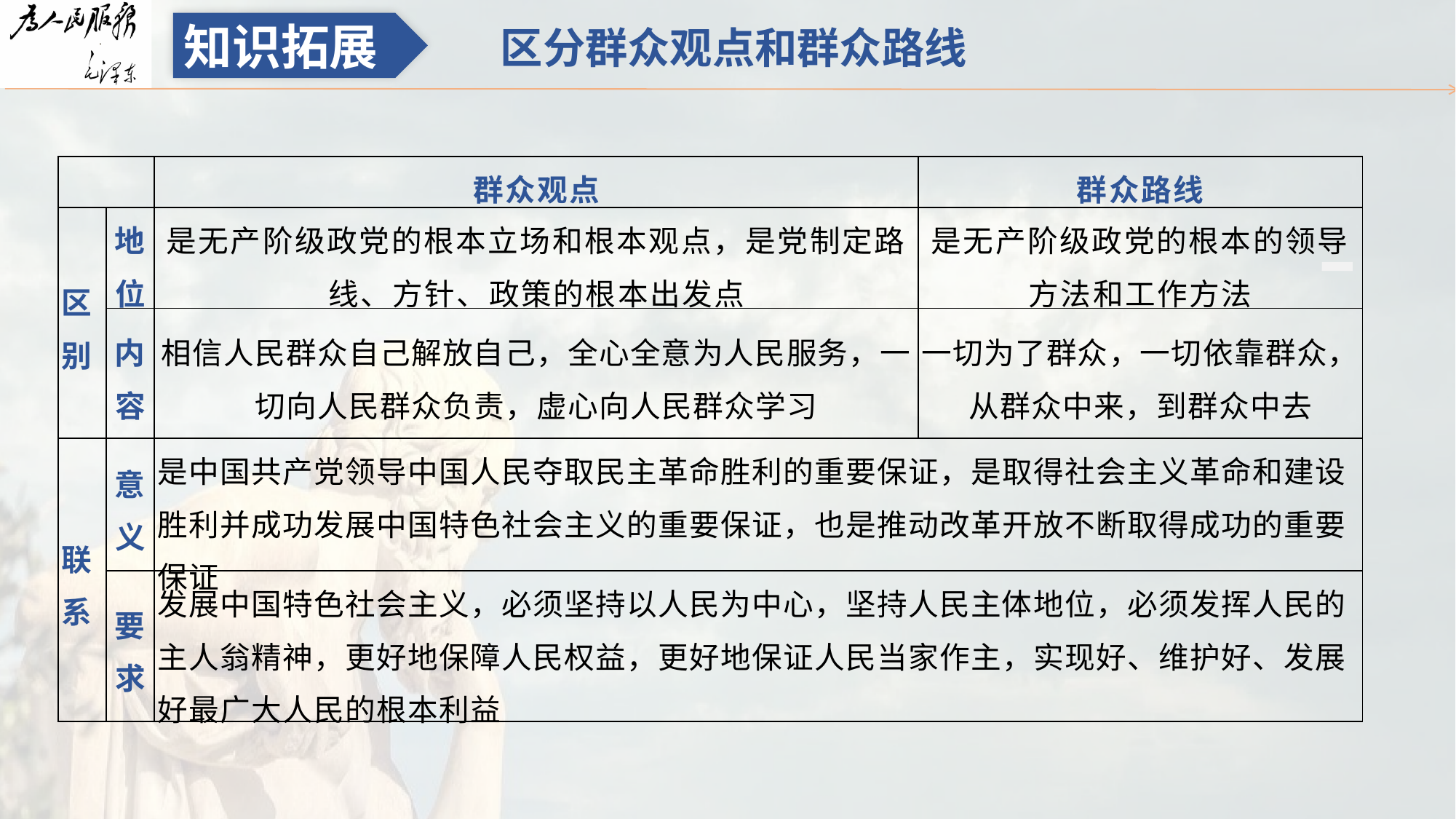

知识拓展
区分群众观点和群众路线
|  |  | 群众观点 | 群众路线 |
| --- | --- | --- | --- |
| 区别 | 地位 | 是无产阶级政党的根本立场和根本观点，是党制定路线、方针、政策的根本出发点 | 是无产阶级政党的根本的领导方法和工作方法 |
|  | 内容 | 相信人民群众自己解放自己，全心全意为人民服务，一切向人民群众负责，虚心向人民群众学习 | 一切为了群众，一切依靠群众，从群众中来，到群众中去 |
| 联系 | 意义 | 是中国共产党领导中国人民夺取民主革命胜利的重要保证，是取得社会主义革命和建设胜利并成功发展中国特色社会主义的重要保证，也是推动改革开放不断取得成功的重要保证 |  |
|  | 要求 | 发展中国特色社会主义，必须坚持以人民为中心，坚持人民主体地位，必须发挥人民的主人翁精神，更好地保障人民权益，更好地保证人民当家作主，实现好、维护好、发展好最广大人民的根本利益 |  |